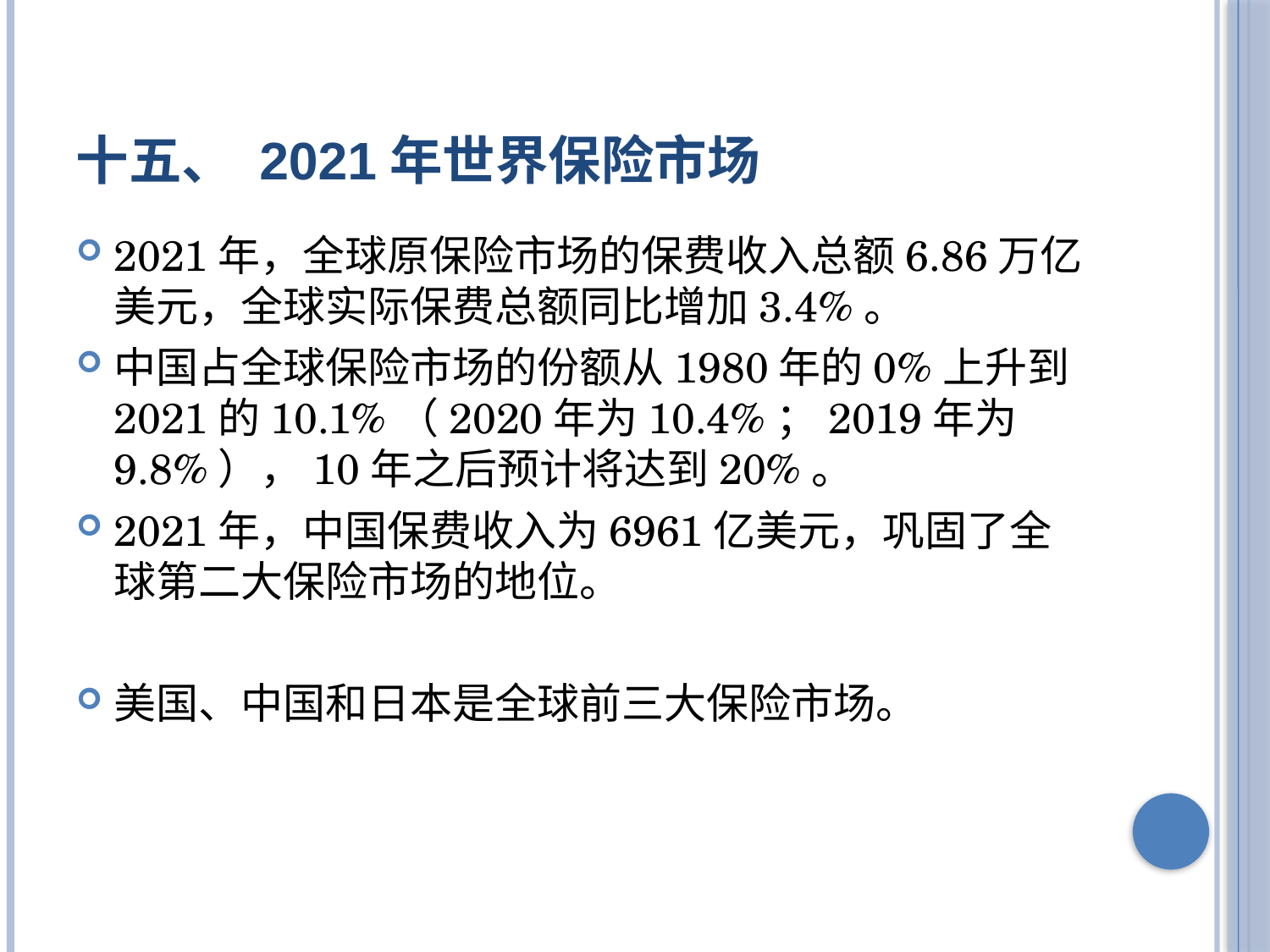

# 十五、 2021年世界保险市场
2021年，全球原保险市场的保费收入总额6.86万亿美元，全球实际保费总额同比增加3.4%。
中国占全球保险市场的份额从1980年的0%上升到2021的10.1%（2020年为10.4%；2019年为9.8%），10年之后预计将达到20%。
2021年，中国保费收入为6961亿美元，巩固了全球第二大保险市场的地位。

美国、中国和日本是全球前三大保险市场。